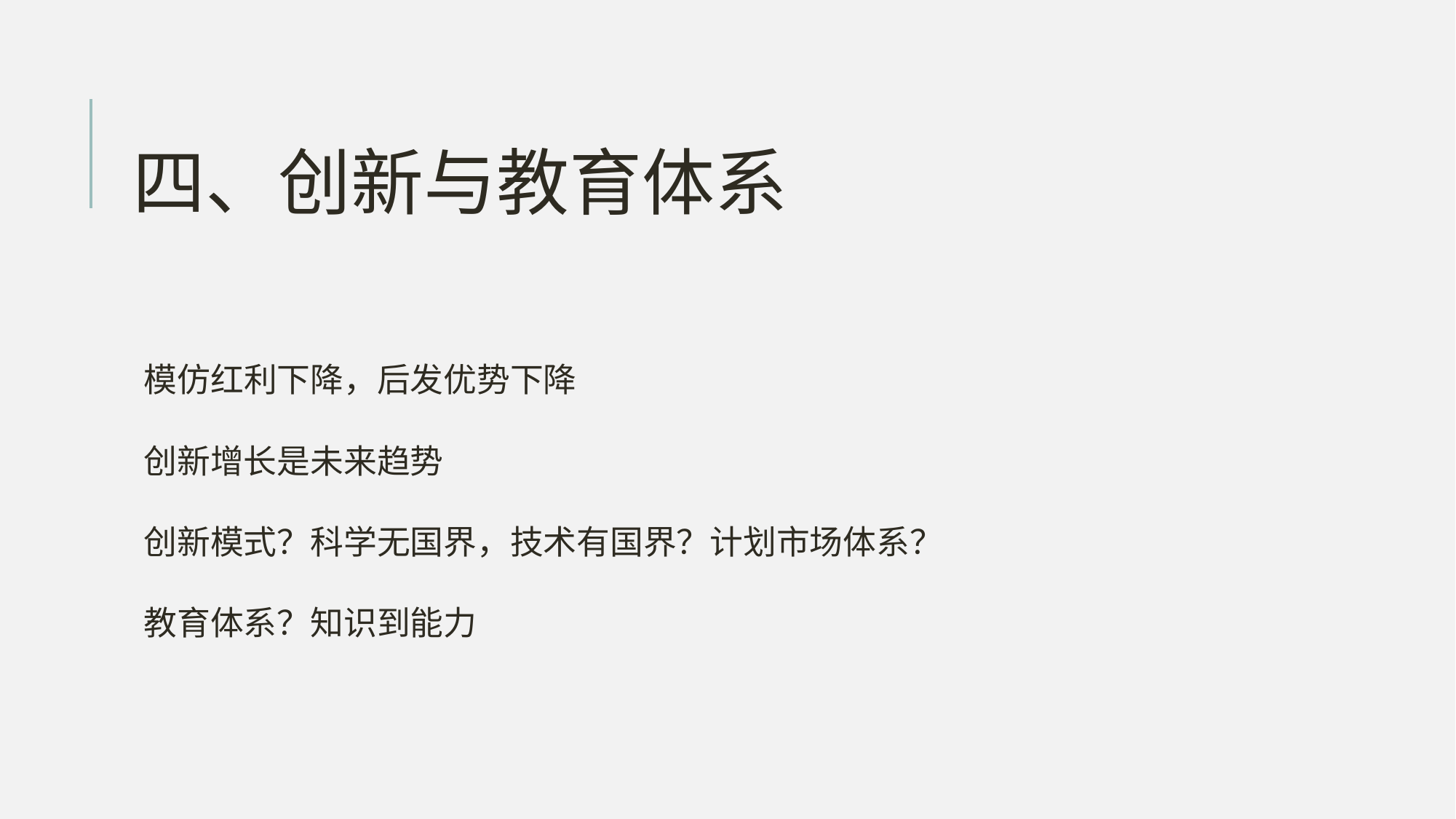

#

四、创新与教育体系
模仿红利下降，后发优势下降
创新增长是未来趋势
创新模式？科学无国界，技术有国界？计划市场体系？
教育体系？知识到能力